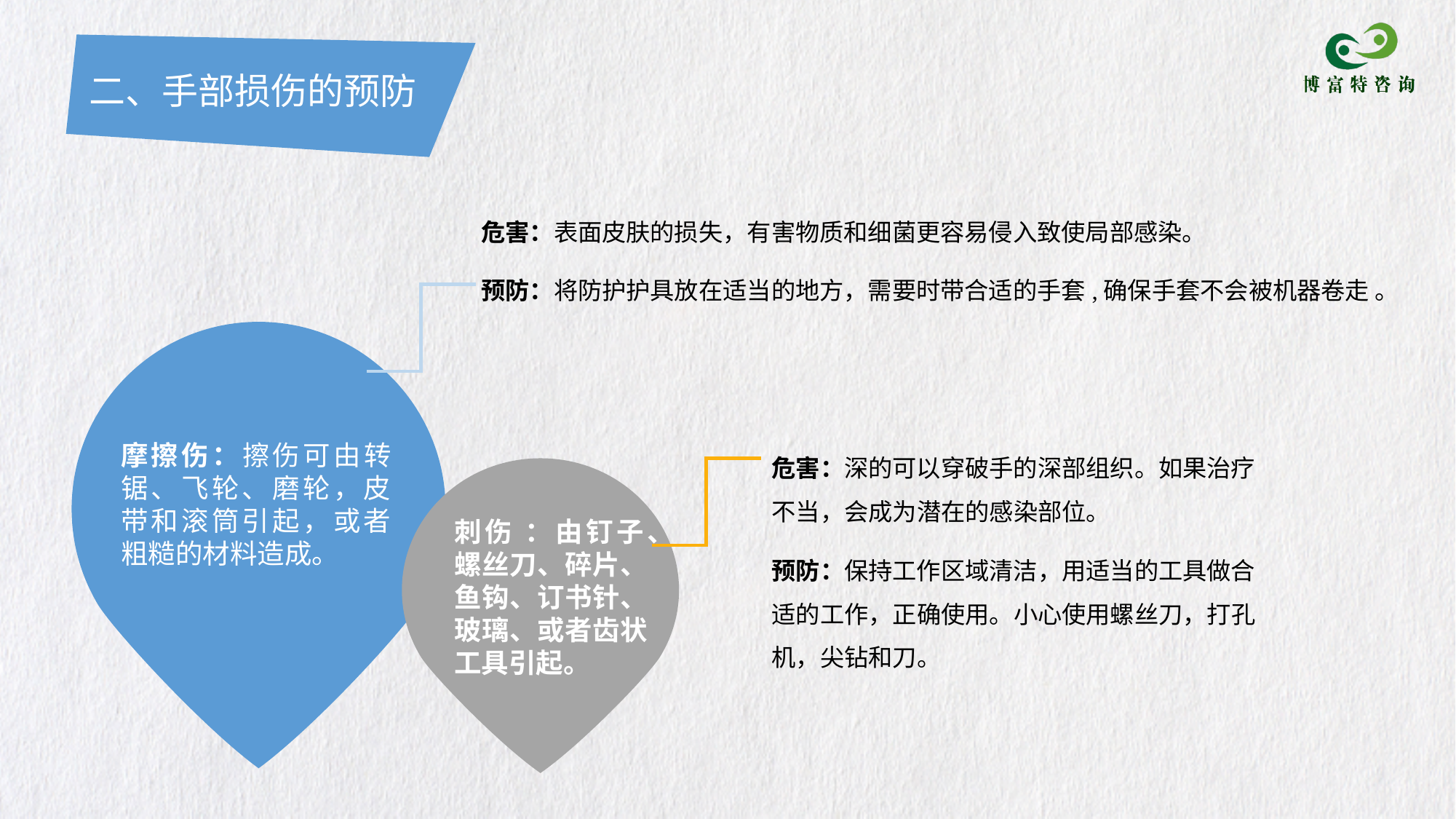

二、手部损伤的预防
危害：表面皮肤的损失，有害物质和细菌更容易侵入致使局部感染。

预防：将防护护具放在适当的地方，需要时带合适的手套,确保手套不会被机器卷走 。

摩擦伤：擦伤可由转锯、飞轮、磨轮，皮带和滚筒引起，或者粗糙的材料造成。
危害：深的可以穿破手的深部组织。如果治疗不当，会成为潜在的感染部位。
预防：保持工作区域清洁，用适当的工具做合适的工作，正确使用。小心使用螺丝刀，打孔机，尖钻和刀。

刺伤 ：由钉子、螺丝刀、碎片、鱼钩、订书针、玻璃、或者齿状工具引起。